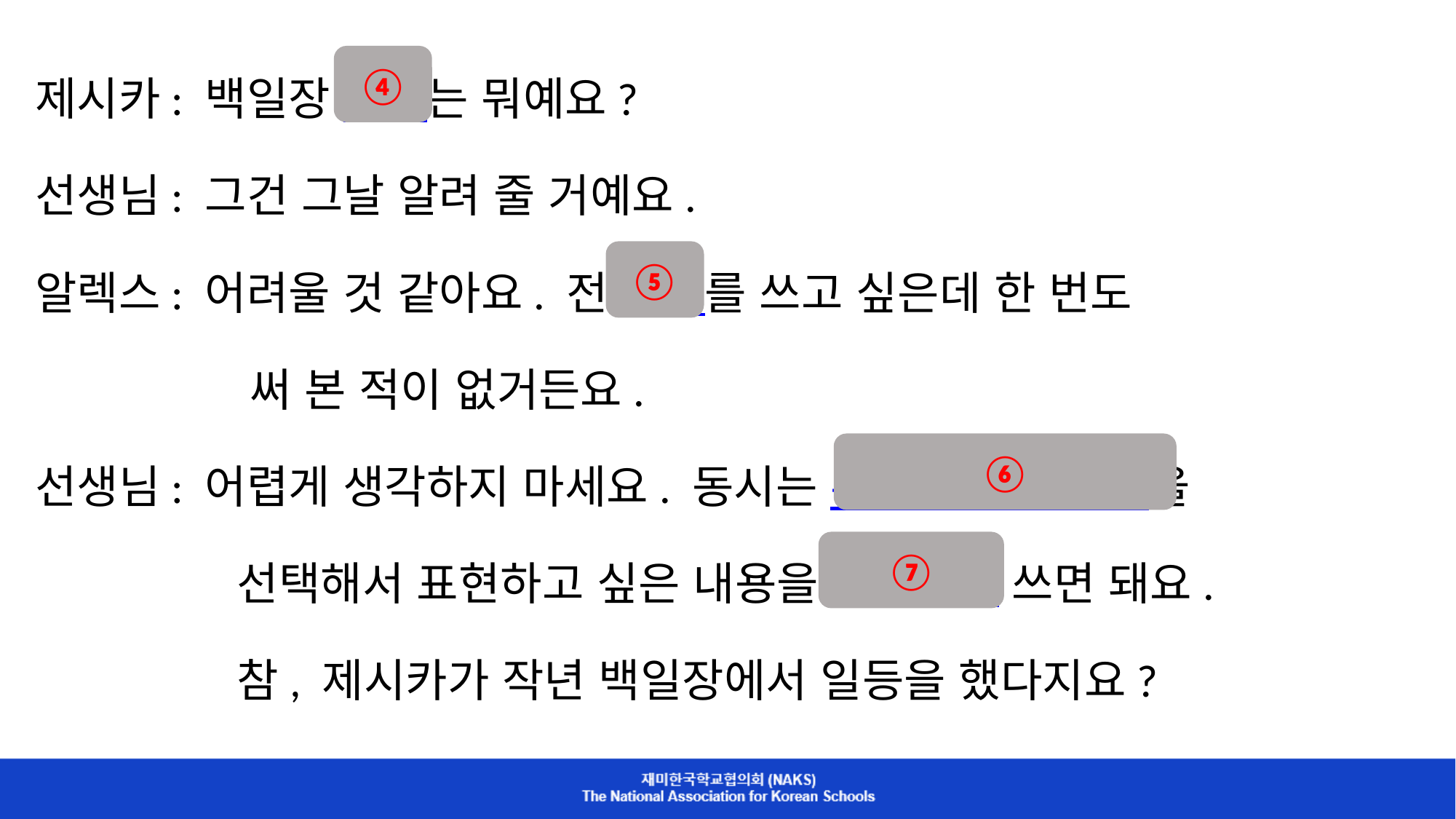

제시카: 백일장 주제는 뭐예요?
선생님: 그건 그날 알려 줄 거예요.
알렉스: 어려울 것 같아요. 전 동시를 쓰고 싶은데 한 번도
                써 본 적이 없거든요.
선생님: 어렵게 생각하지 마세요. 동시는 주제에 맞는 글감을
               선택해서 표현하고 싶은 내용을 자유롭게 쓰면 돼요.
               참, 제시카가 작년 백일장에서 일등을 했다지요?
④
⑤
⑥
⑦